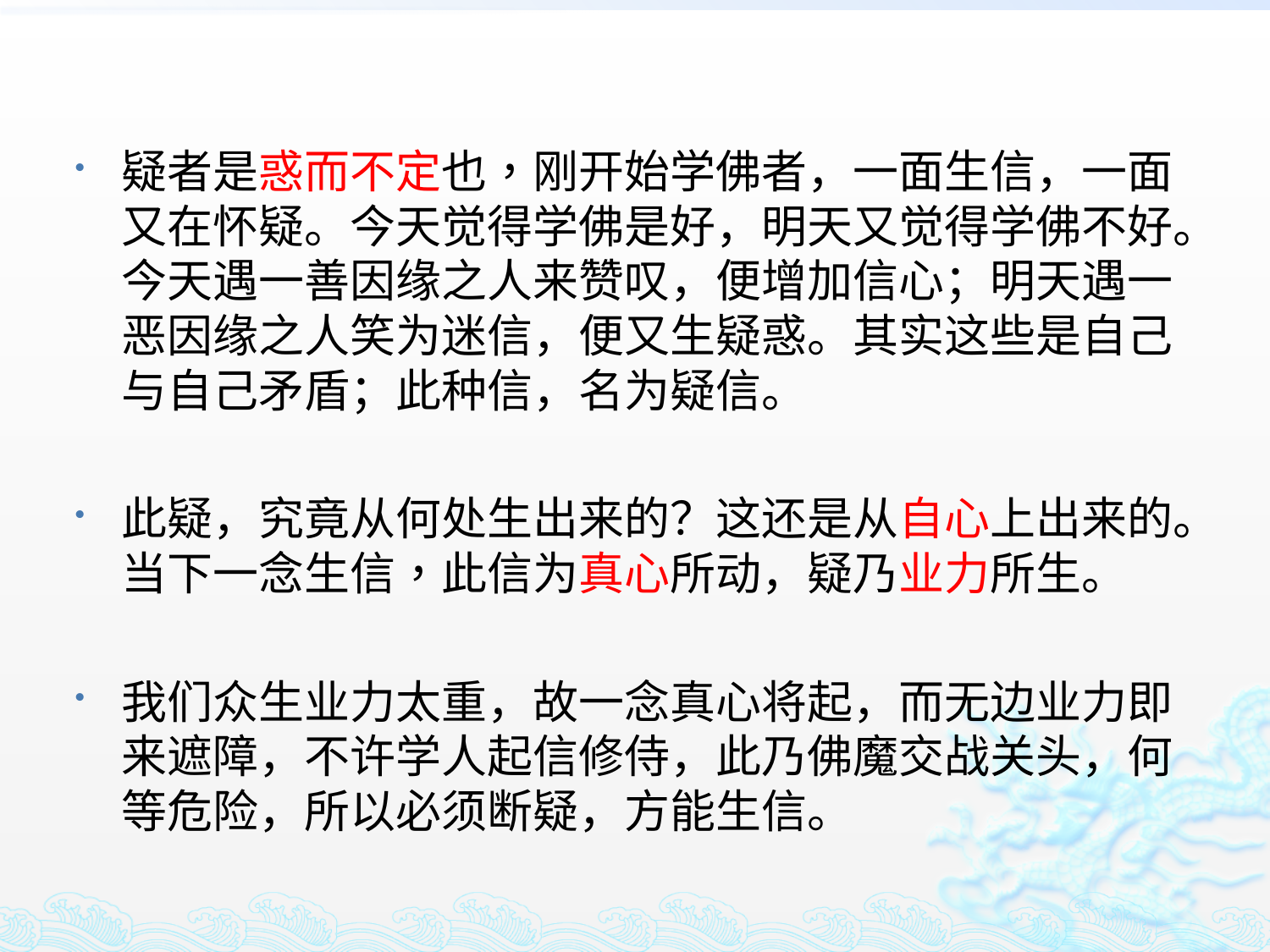

疑者是惑而不定也，刚开始学佛者，一面生信，一面又在怀疑。今天觉得学佛是好，明天又觉得学佛不好。今天遇一善因缘之人来赞叹，便增加信心；明天遇一恶因缘之人笑为迷信，便又生疑惑。其实这些是自己与自己矛盾；此种信，名为疑信。

此疑，究竟从何处生出来的？这还是从自心上出来的。当下一念生信，此信为真心所动，疑乃业力所生。

我们众生业力太重，故一念真心将起，而无边业力即来遮障，不许学人起信修侍，此乃佛魔交战关头，何等危险，所以必须断疑，方能生信。